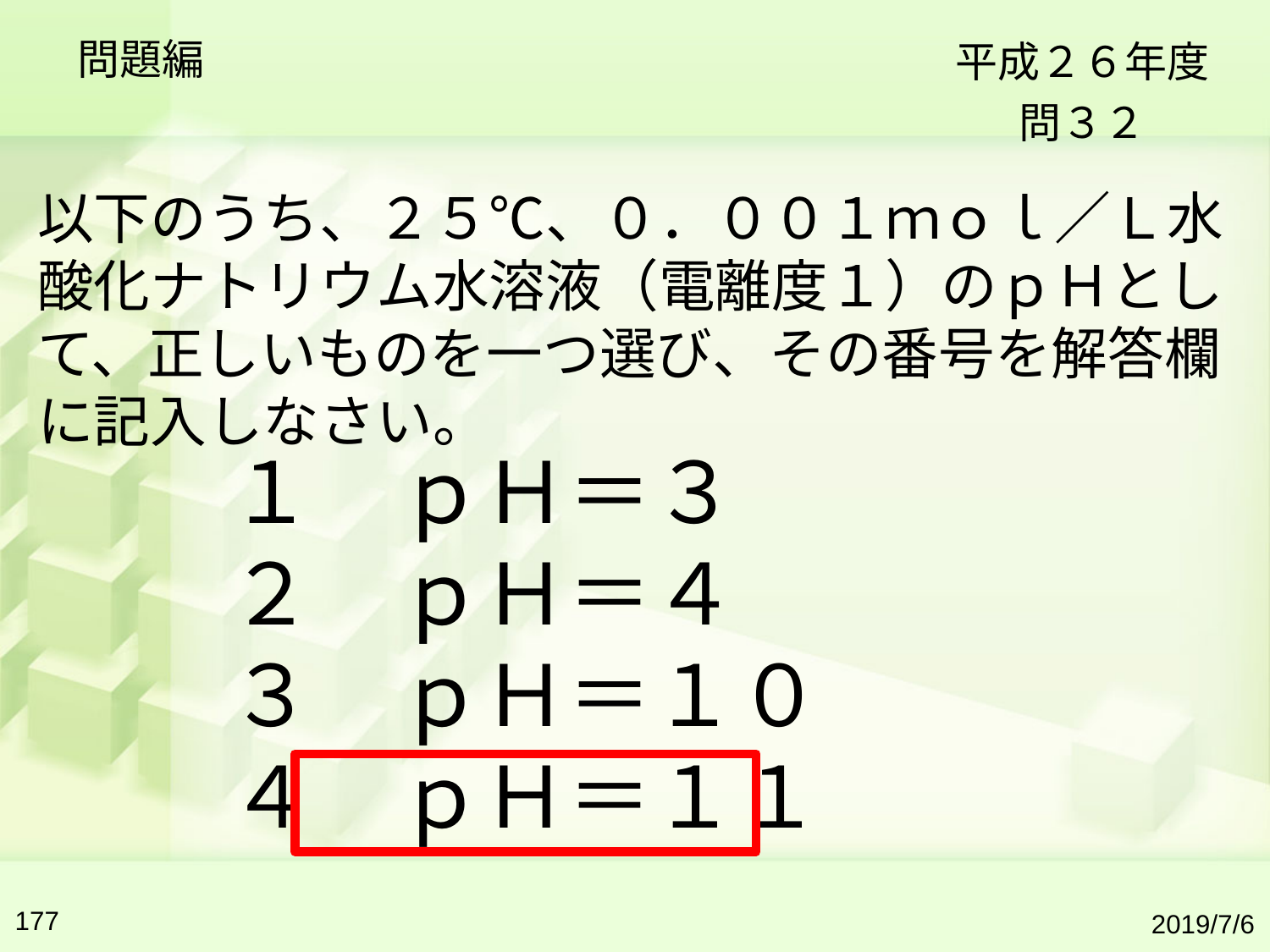

問題編
平成２６年度
問３２
以下のうち、２５℃、０．００１ｍｏｌ／Ｌ水酸化ナトリウム水溶液（電離度１）のｐＨとして、正しいものを一つ選び、その番号を解答欄に記入しなさい。
１　ｐＨ＝３
２　ｐＨ＝４
３　ｐＨ＝１０
４　ｐＨ＝１１

177
2019/7/6